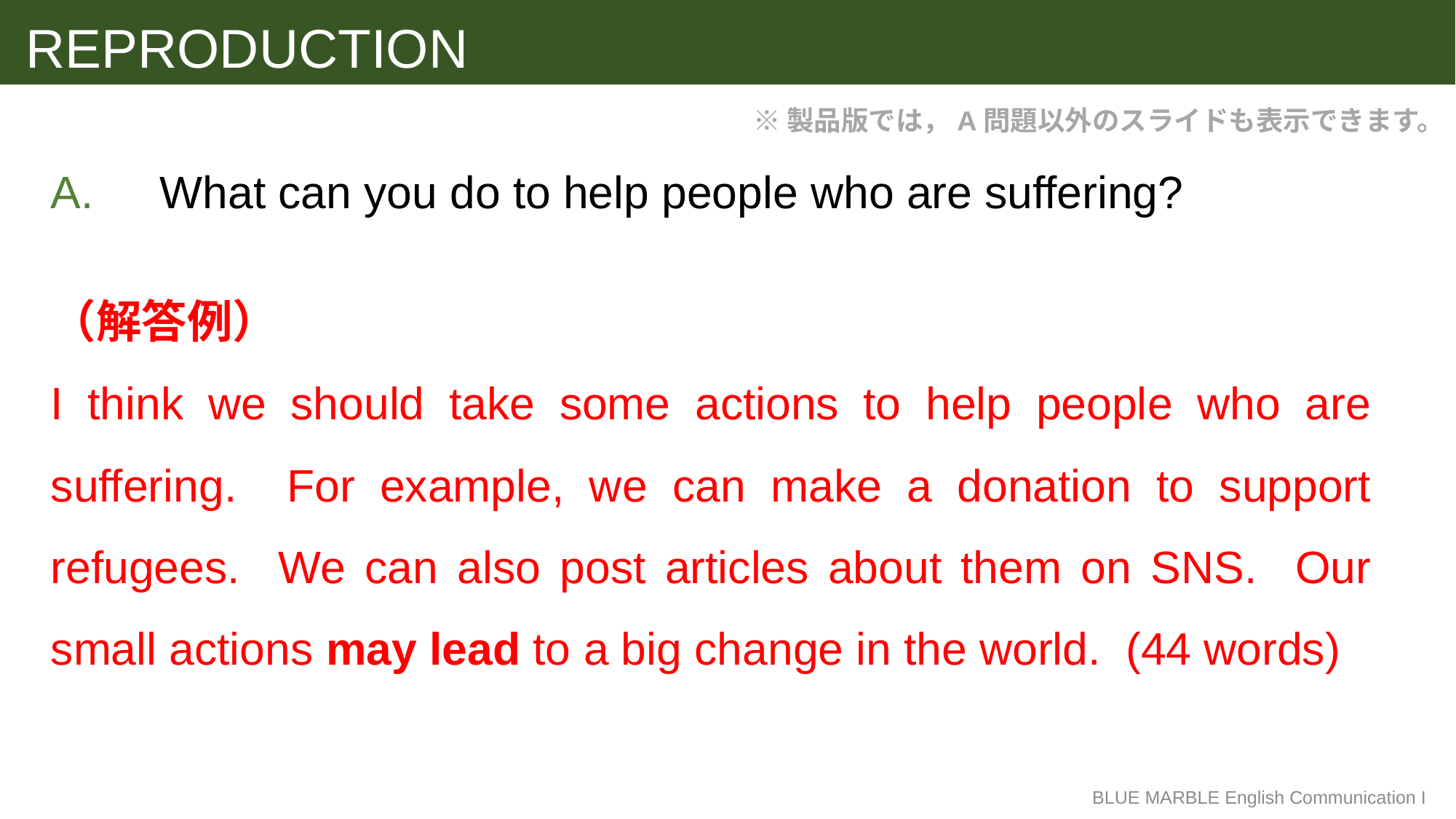

REPRODUCTION
※製品版では，A問題以外のスライドも表示できます。
A.	What can you do to help people who are suffering?
（解答例）
I think we should take some actions to help people who are suffering.  For example, we can make a donation to support refugees.  We can also post articles about them on SNS.  Our small actions may lead to a big change in the world.  (44 words)
BLUE MARBLE English Communication I